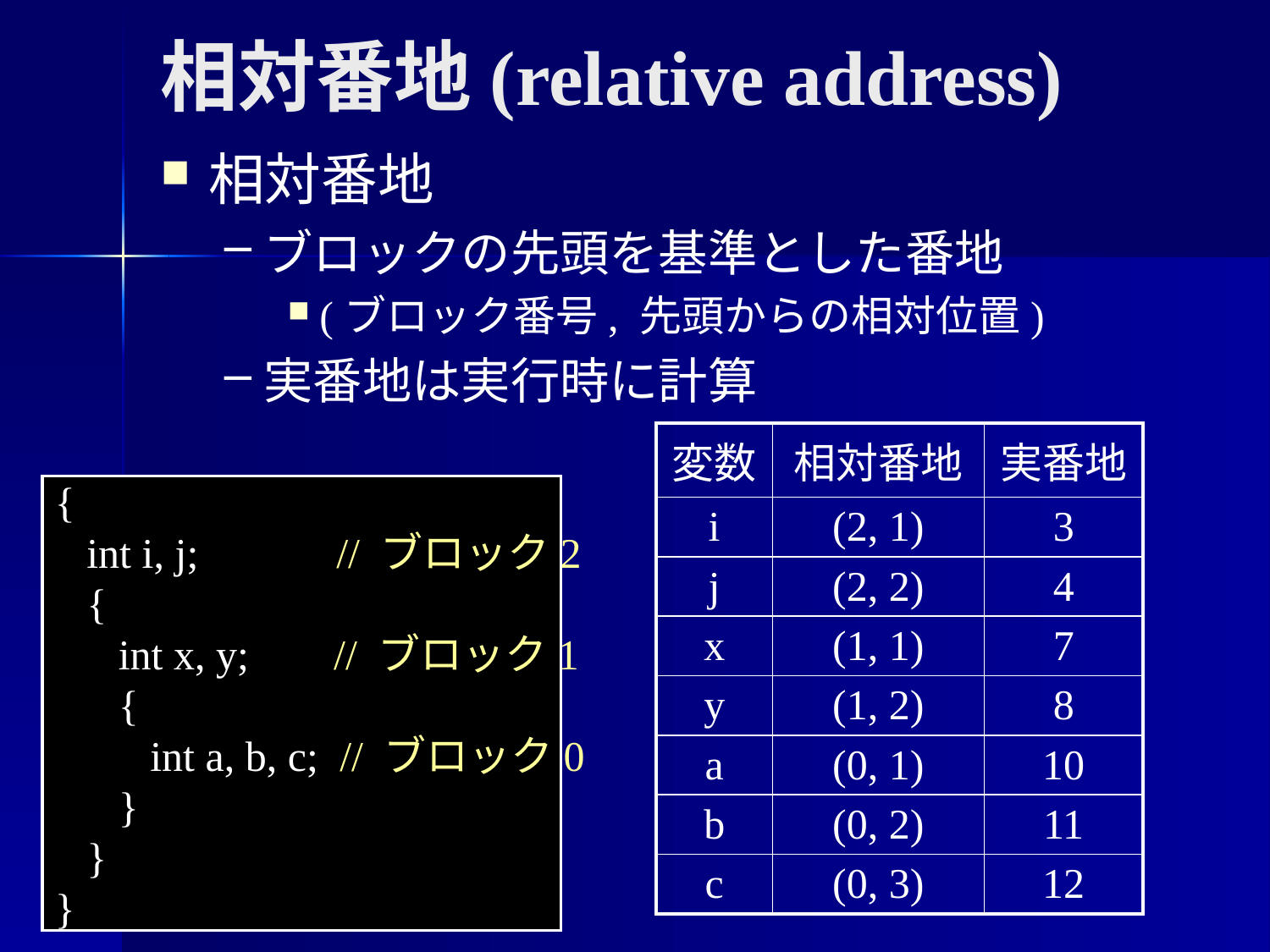

相対番地(relative address)
相対番地
ブロックの先頭を基準とした番地
(ブロック番号, 先頭からの相対位置)
実番地は実行時に計算
| 変数 | 相対番地 | 実番地 |
| --- | --- | --- |
| i | (2, 1) | 3 |
| j | (2, 2) | 4 |
| x | (1, 1) | 7 |
| y | (1, 2) | 8 |
| a | (0, 1) | 10 |
| b | (0, 2) | 11 |
| c | (0, 3) | 12 |
{
   int i, j;             // ブロック2
   {
      int x, y;        // ブロック1
      {
         int a, b, c;  // ブロック0
      }
   }
}